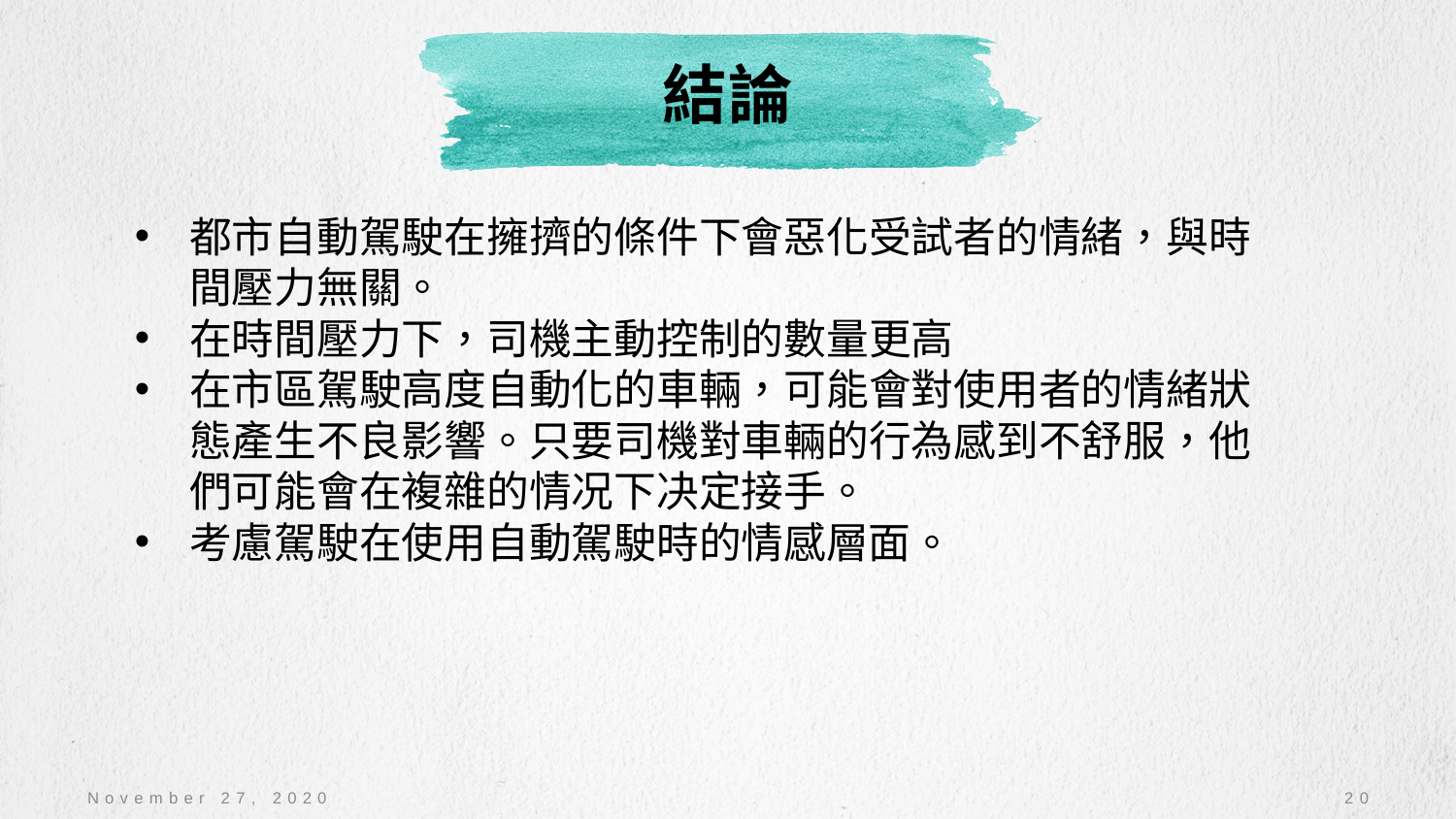

# 結論
都市自動駕駛在擁擠的條件下會惡化受試者的情緒，與時間壓力無關。
在時間壓力下，司機主動控制的數量更高
在市區駕駛高度自動化的車輛，可能會對使用者的情緒狀態產生不良影響。只要司機對車輛的行為感到不舒服，他們可能會在複雜的情况下决定接手。
考慮駕駛在使用自動駕駛時的情感層面。

November 27, 2020
20